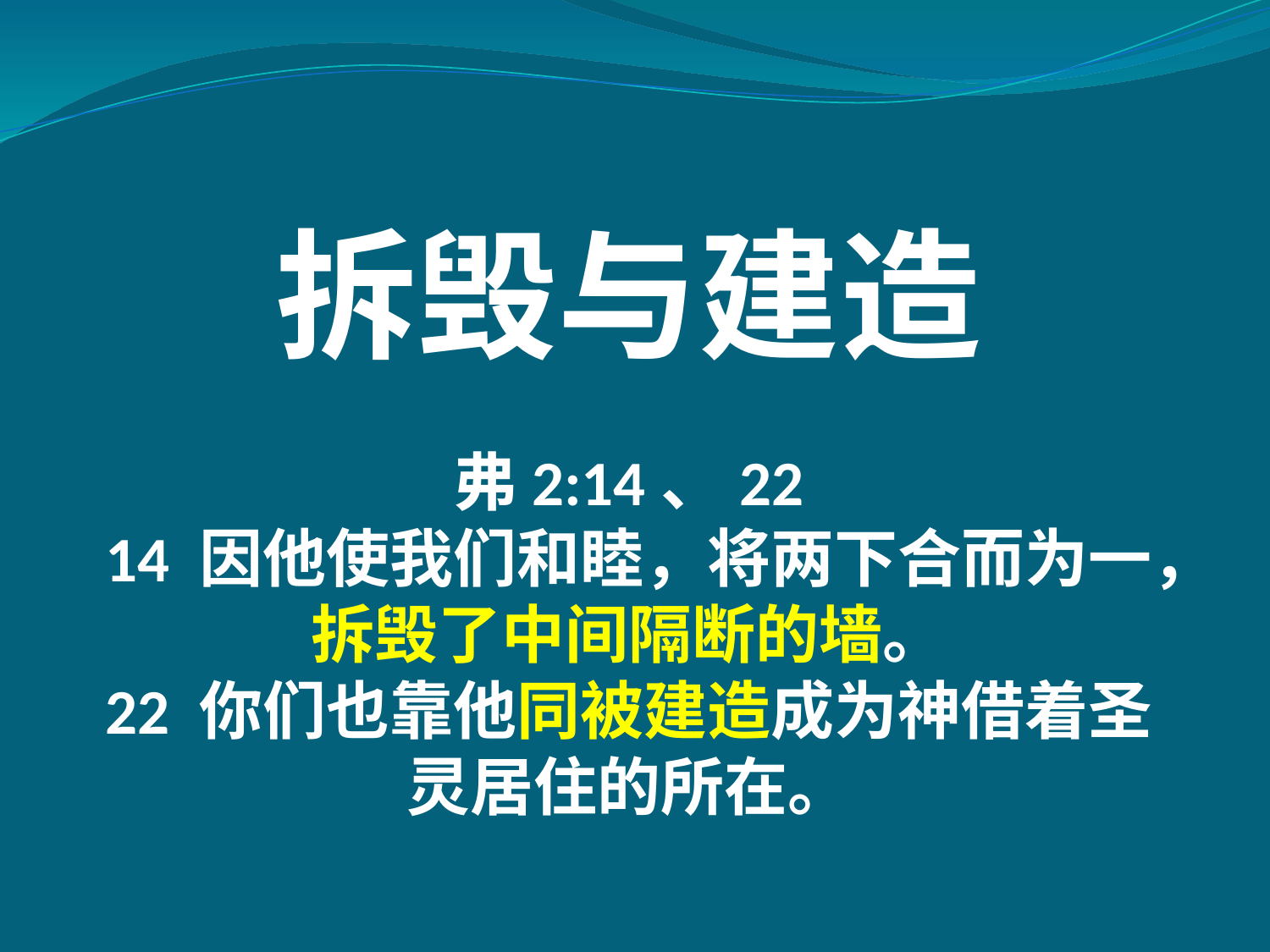

# 拆毁与建造 弗2:14、22 14 因他使我们和睦，将两下合而为一，拆毁了中间隔断的墙。 22 你们也靠他同被建造成为神借着圣灵居住的所在。